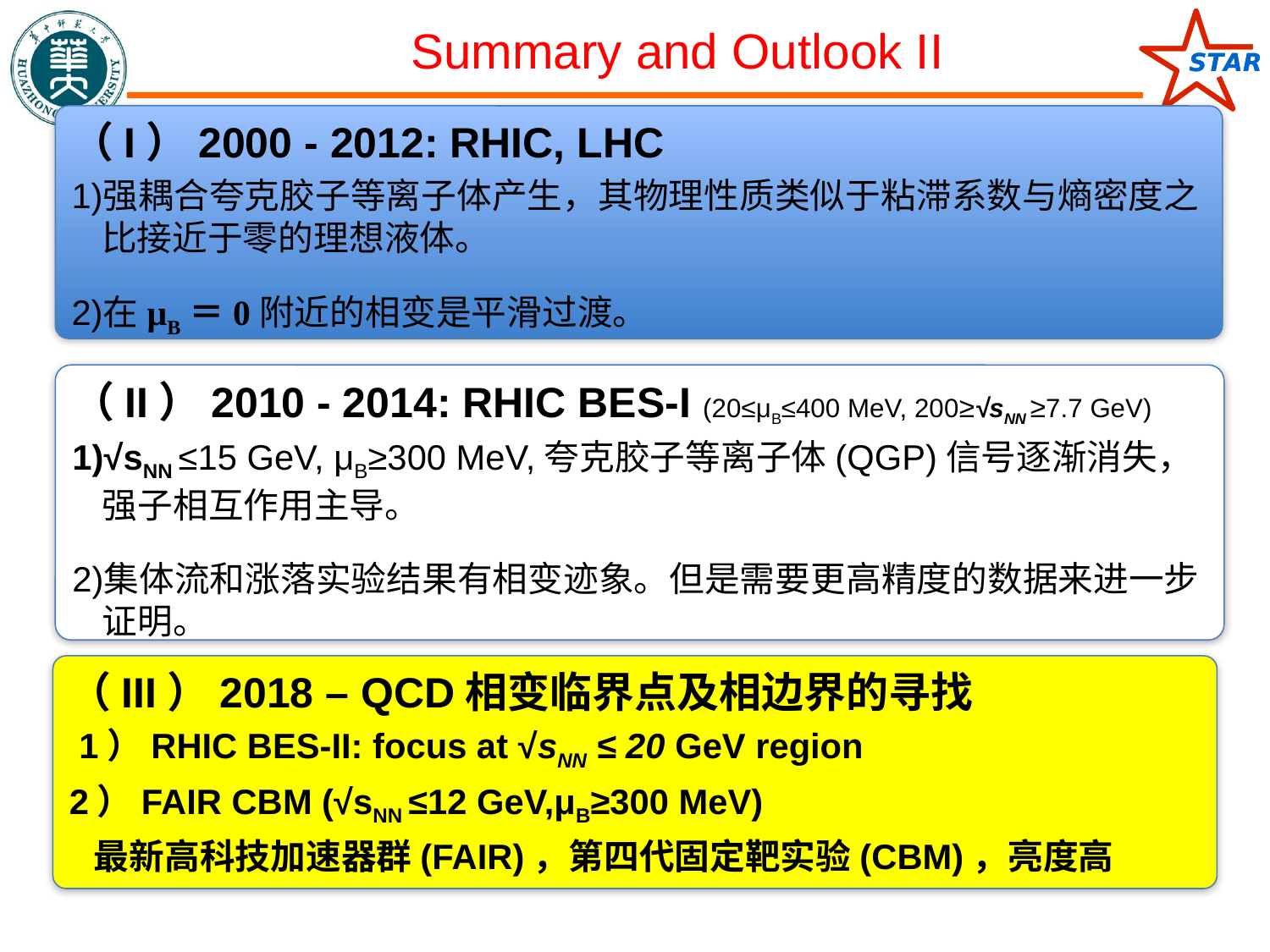

# Summary and Outlook II

（I）2000 - 2012: RHIC, LHC
强耦合夸克胶子等离子体产生，其物理性质类似于粘滞系数与熵密度之比接近于零的理想液体。

在μB＝0附近的相变是平滑过渡。
（II）2010 - 2014: RHIC BES-I (20≤μB≤400 MeV, 200≥√sNN ≥7.7 GeV)
√sNN ≤15 GeV, μB≥300 MeV,夸克胶子等离子体(QGP)信号逐渐消失，强子相互作用主导。

集体流和涨落实验结果有相变迹象。但是需要更高精度的数据来进一步证明。
（III）2018 – QCD相变临界点及相边界的寻找
 1）RHIC BES-II: focus at √sNN ≤ 20 GeV region
2）FAIR CBM (√sNN ≤12 GeV,μB≥300 MeV)
  最新高科技加速器群(FAIR)，第四代固定靶实验(CBM)，亮度高